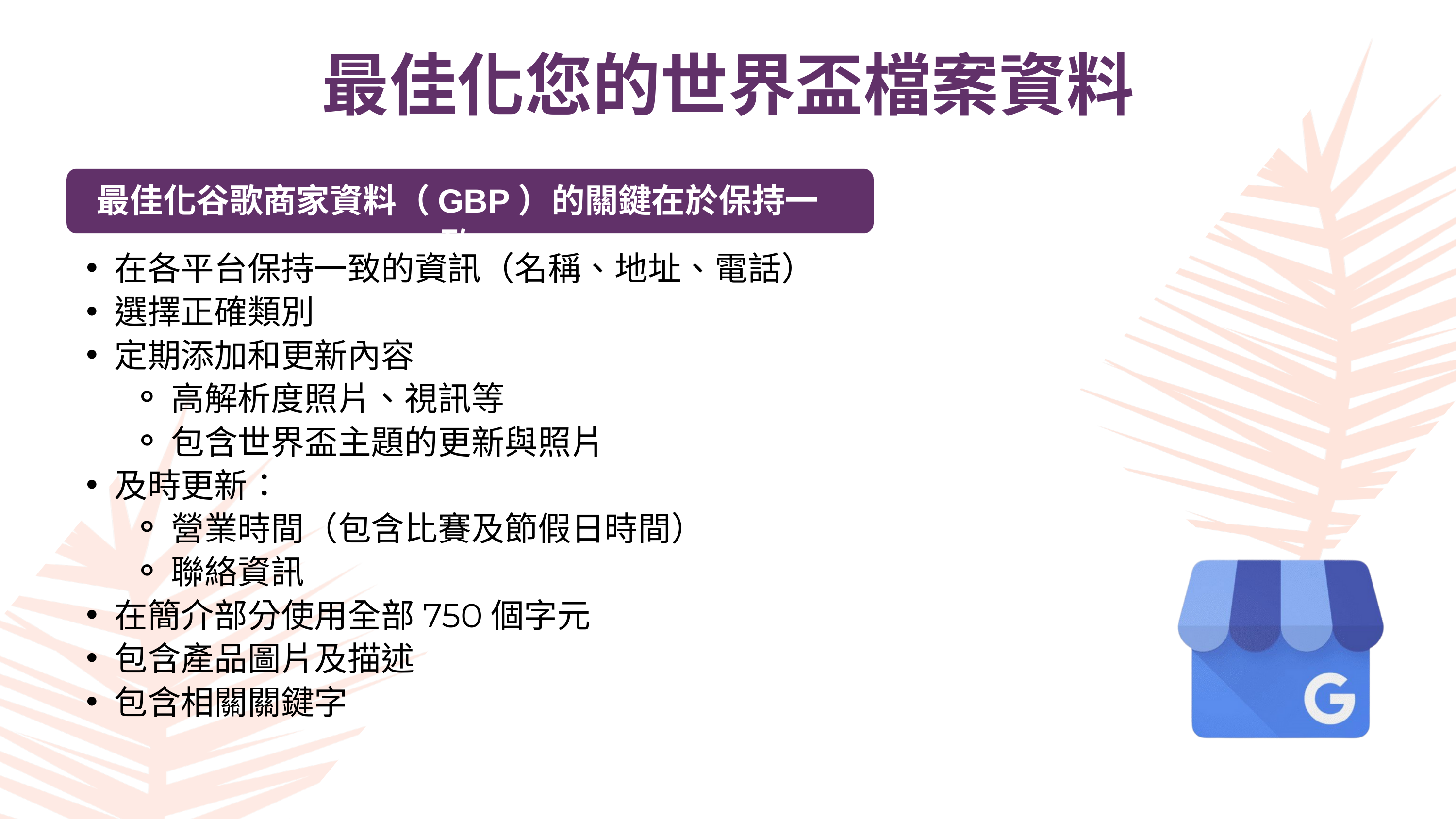

最佳化您的世界盃檔案資料

最佳化谷歌商家資料（GBP）的關鍵在於保持一致
在各平台保持一致的資訊（名稱、地址、電話）
選擇正確類別
定期添加和更新內容
高解析度照片、視訊等
包含世界盃主題的更新與照片
及時更新：
營業時間（包含比賽及節假日時間）
聯絡資訊
在簡介部分使用全部750個字元
包含產品圖片及描述
包含相關關鍵字